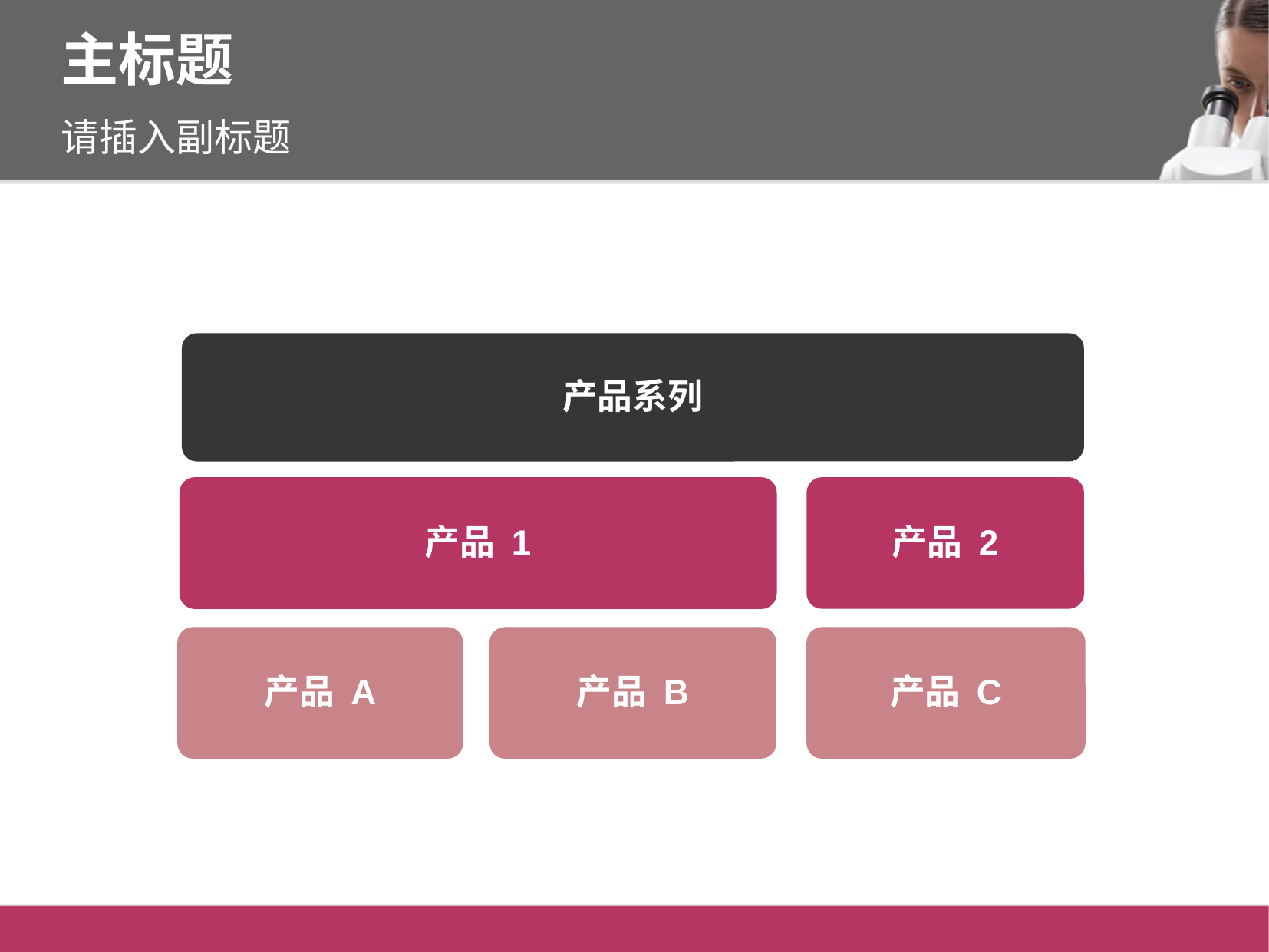

主标题
请插入副标题
产品系列
产品 1
产品 2
产品 A
产品 B
产品 C